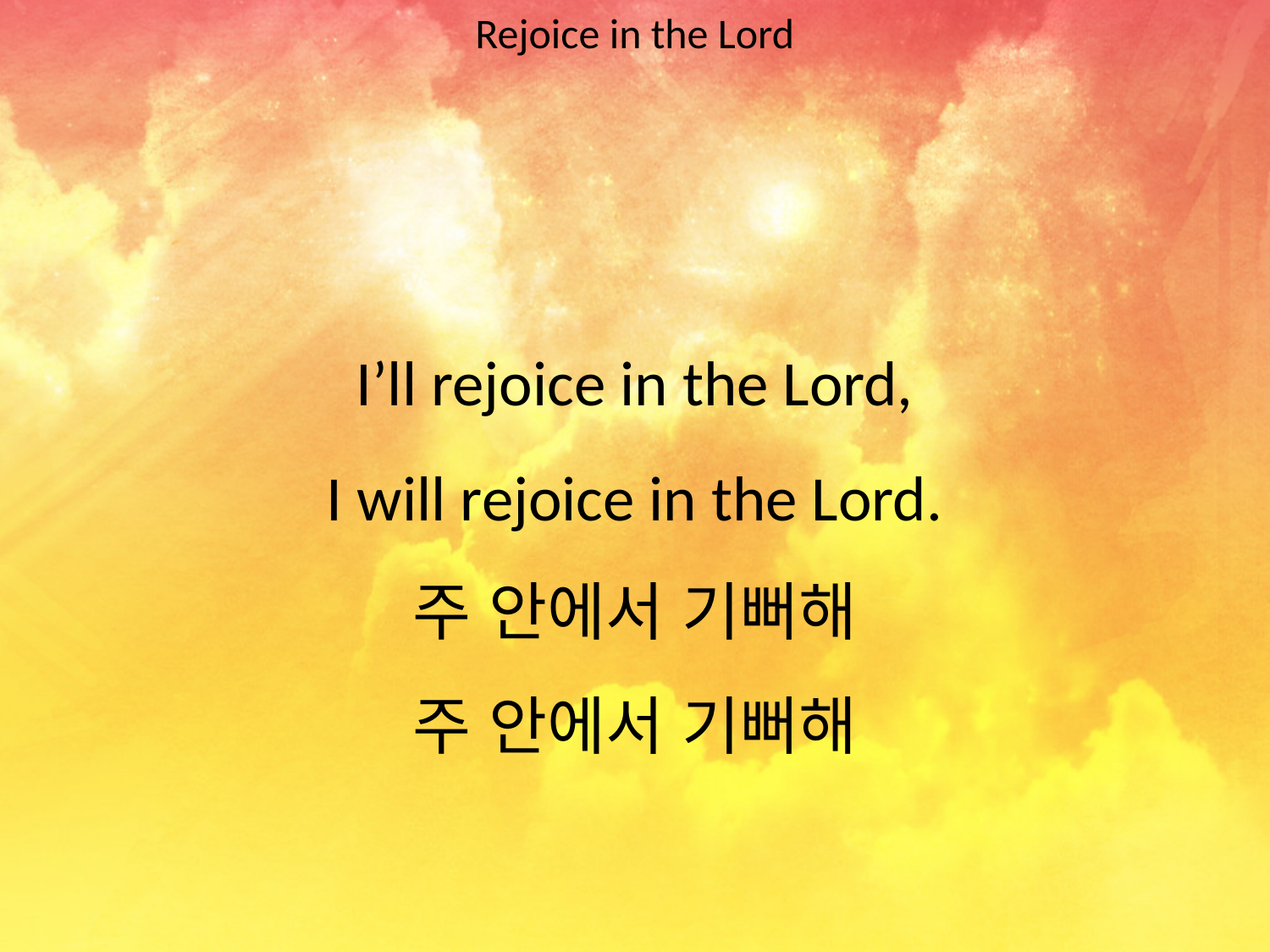

Rejoice in the Lord
#
I’ll rejoice in the Lord,
I will rejoice in the Lord.
주 안에서 기뻐해
주 안에서 기뻐해